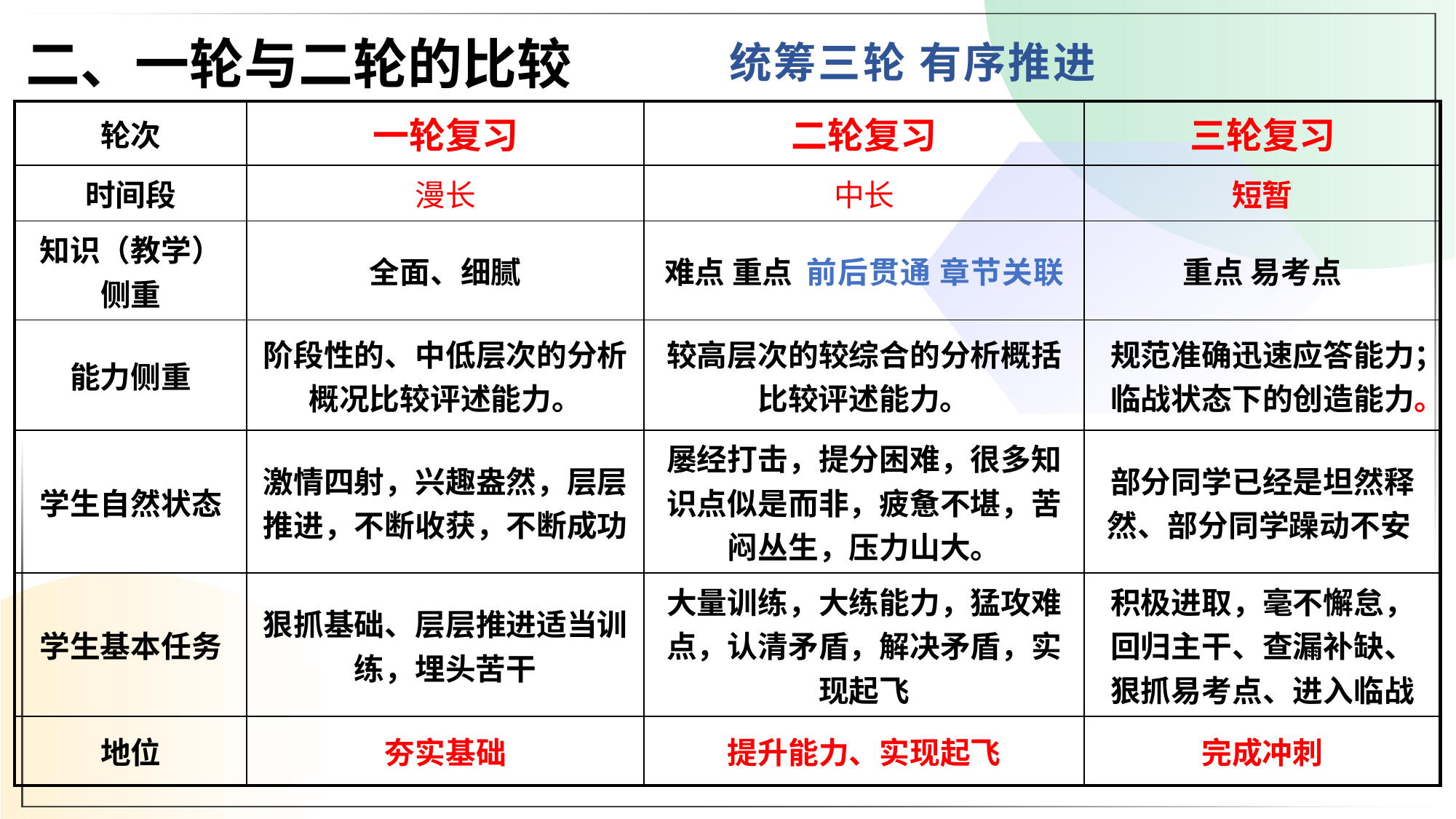

统筹三轮 有序推进
二、一轮与二轮的比较
| 轮次 | 一轮复习 | 二轮复习 | 三轮复习 |
| --- | --- | --- | --- |
| 时间段 | 漫长 | 中长 | 短暂 |
| 知识（教学）侧重 | 全面、细腻 | 难点 重点 前后贯通 章节关联 | 重点 易考点 |
| 能力侧重 | 阶段性的、中低层次的分析概况比较评述能力。 | 较高层次的较综合的分析概括比较评述能力。 | 规范准确迅速应答能力；临战状态下的创造能力。 |
| 学生自然状态 | 激情四射，兴趣盎然，层层推进，不断收获，不断成功 | 屡经打击，提分困难，很多知识点似是而非，疲惫不堪，苦闷丛生，压力山大。 | 部分同学已经是坦然释然、部分同学躁动不安 |
| 学生基本任务 | 狠抓基础、层层推进适当训练，埋头苦干 | 大量训练，大练能力，猛攻难点，认清矛盾，解决矛盾，实现起飞 | 积极进取，毫不懈怠，回归主干、查漏补缺、狠抓易考点、进入临战 |
| 地位 | 夯实基础 | 提升能力、实现起飞 | 完成冲刺 |